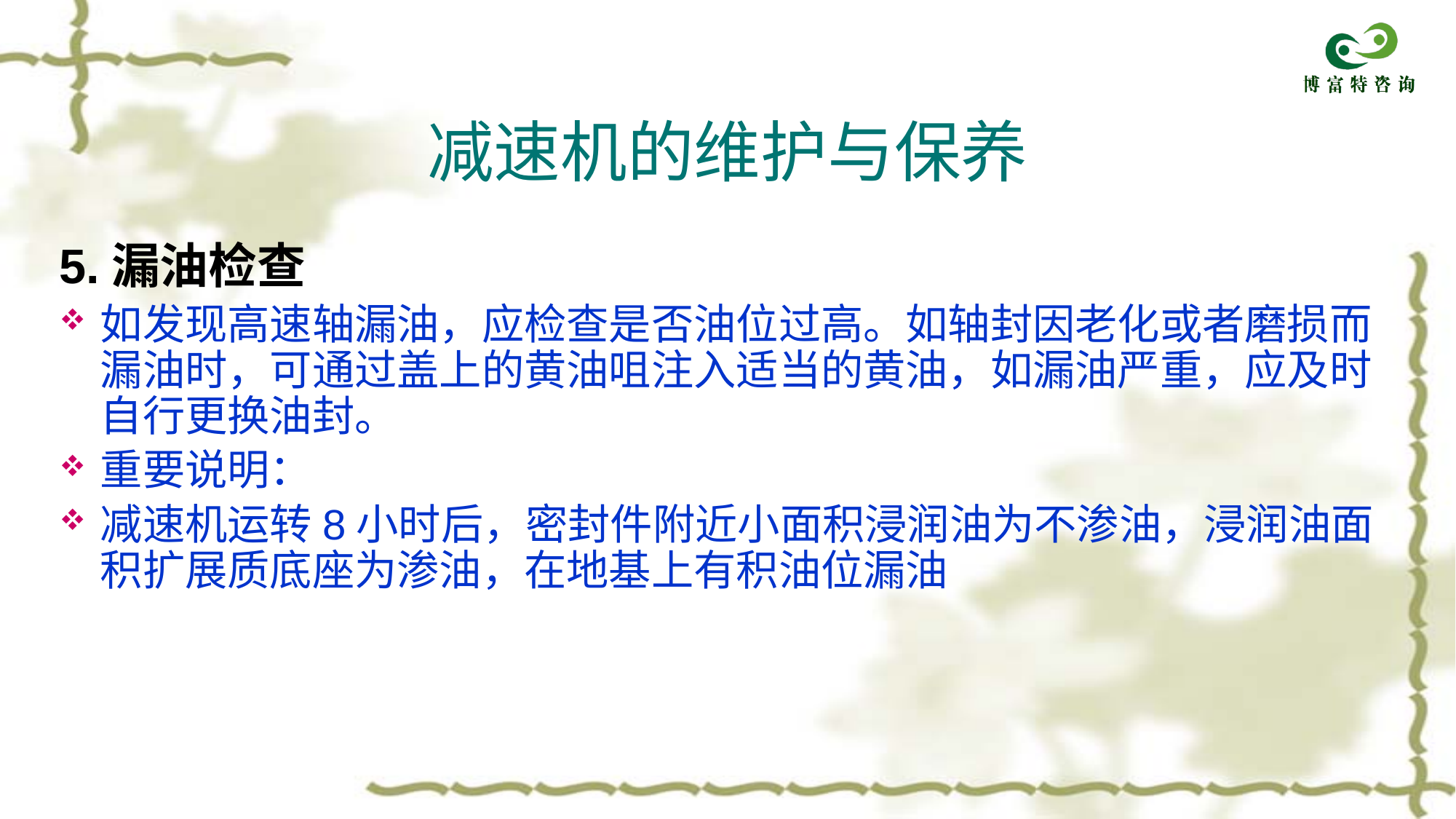

# 减速机的维护与保养
5.漏油检查
如发现高速轴漏油，应检查是否油位过高。如轴封因老化或者磨损而漏油时，可通过盖上的黄油咀注入适当的黄油，如漏油严重，应及时自行更换油封。
重要说明：
减速机运转8小时后，密封件附近小面积浸润油为不渗油，浸润油面积扩展质底座为渗油，在地基上有积油位漏油